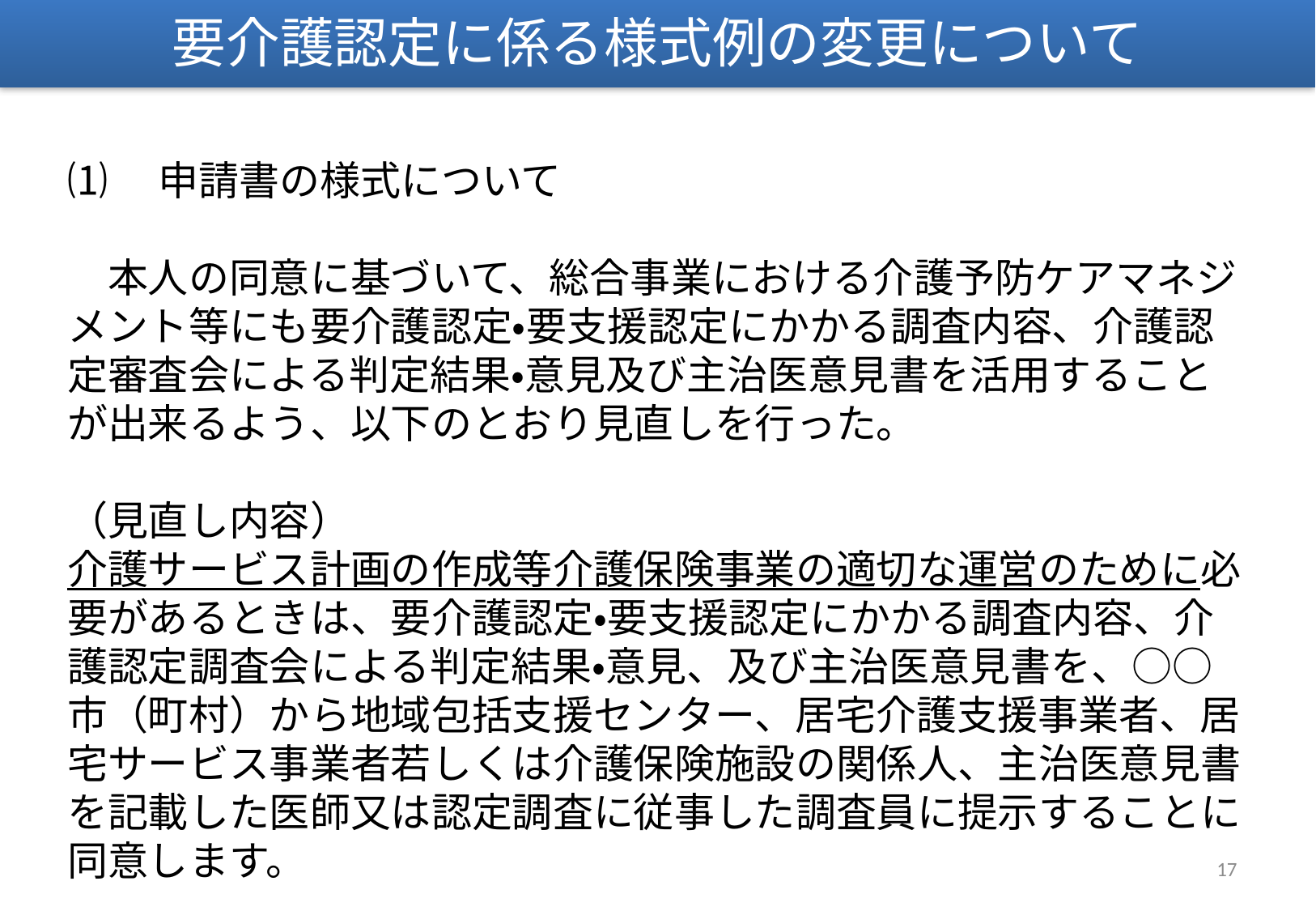

要介護認定に係る様式例の変更について
⑴　申請書の様式について

　本人の同意に基づいて、総合事業における介護予防ケアマネジメント等にも要介護認定・要支援認定にかかる調査内容、介護認定審査会による判定結果・意見及び主治医意見書を活用することが出来るよう、以下のとおり見直しを行った。

（見直し内容）
介護サービス計画の作成等介護保険事業の適切な運営のために必要があるときは、要介護認定・要支援認定にかかる調査内容、介護認定調査会による判定結果・意見、及び主治医意見書を、○○市（町村）から地域包括支援センター、居宅介護支援事業者、居宅サービス事業者若しくは介護保険施設の関係人、主治医意見書を記載した医師又は認定調査に従事した調査員に提示することに同意します。

17